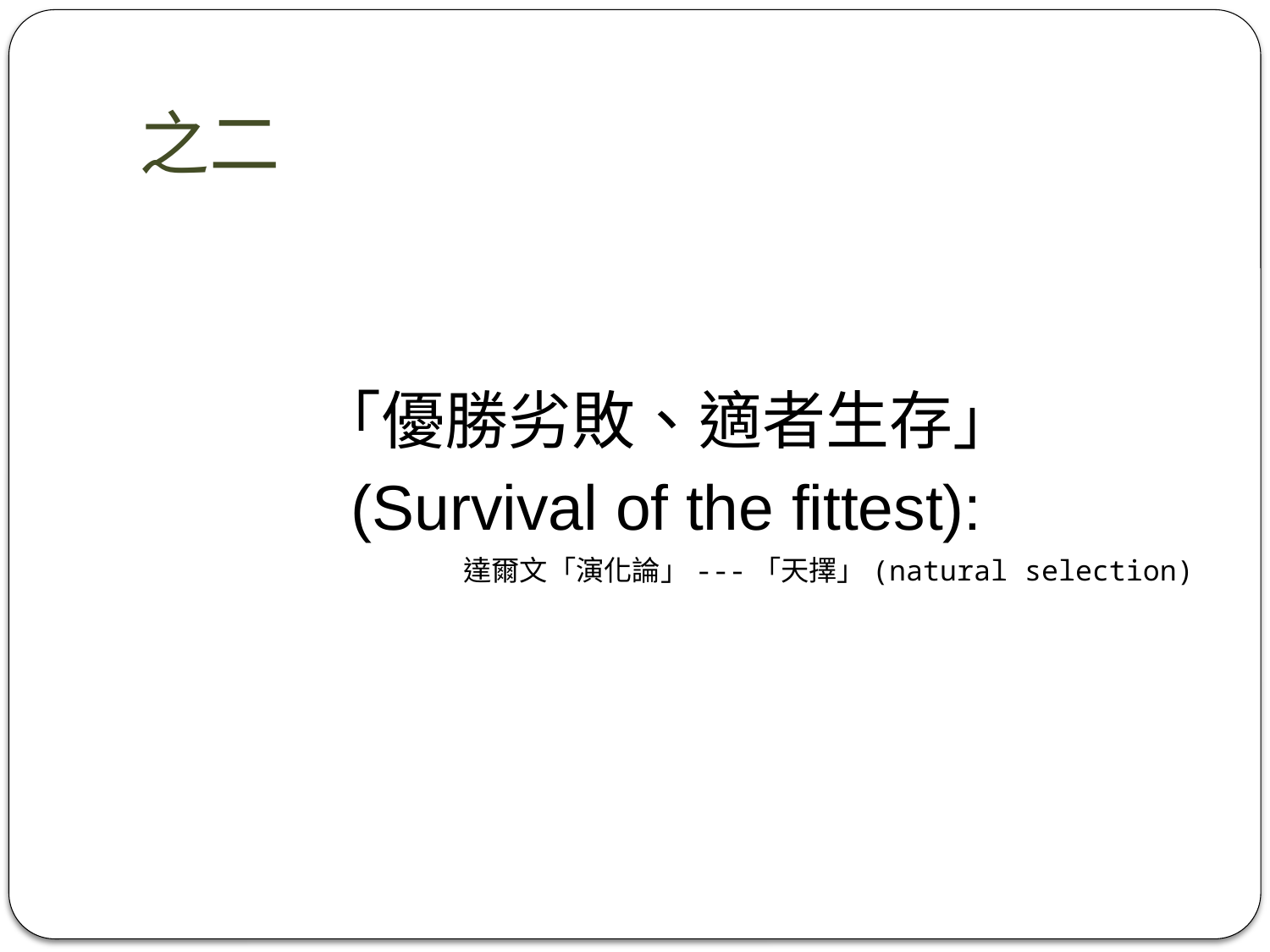

# 之二

「優勝劣敗、適者生存」
(Survival of the fittest):
達爾文「演化論」---「天擇」(natural selection)